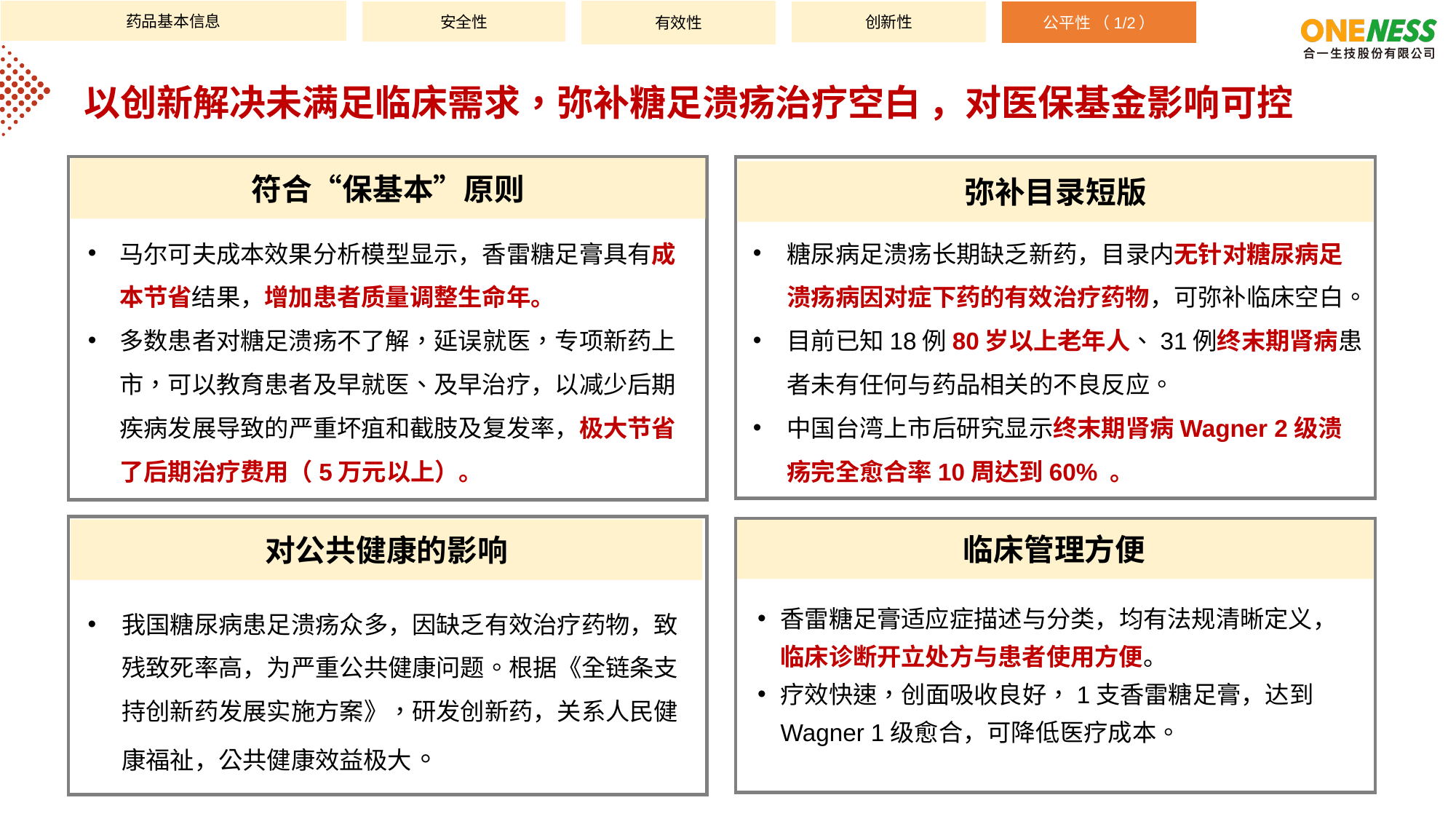

药品基本信息
有效性
创新性
安全性
公平性 （1/2）
以创新解决未满足临床需求，弥补糖足溃疡治疗空白 ，对医保基金影响可控

符合“保基本”原则
弥补目录短版
马尔可夫成本效果分析模型显示，香雷糖足膏具有成本节省结果，增加患者质量调整生命年。
多数患者对糖足溃疡不了解，延误就医，专项新药上市，可以教育患者及早就医、及早治疗，以减少后期疾病发展导致的严重坏疽和截肢及复发率，极大节省了后期治疗费用（5万元以上）。
糖尿病足溃疡长期缺乏新药，目录内无针对糖尿病足溃疡病因对症下药的有效治疗药物，可弥补临床空白。
目前已知18例80岁以上老年人、31例终末期肾病患者未有任何与药品相关的不良反应。
中国台湾上市后研究显示终末期肾病Wagner 2级溃疡完全愈合率10周达到60% 。

临床管理方便

对公共健康的影响
我国糖尿病患足溃疡众多，因缺乏有效治疗药物，致残致死率高，为严重公共健康问题。根据《全链条支持创新药发展实施方案》，研发创新药，关系人民健康福祉，公共健康效益极大。
香雷糖足膏适应症描述与分类，均有法规清晰定义，临床诊断开立处方与患者使用方便。
疗效快速，创面吸收良好，1支香雷糖足膏，达到Wagner 1级愈合，可降低医疗成本。